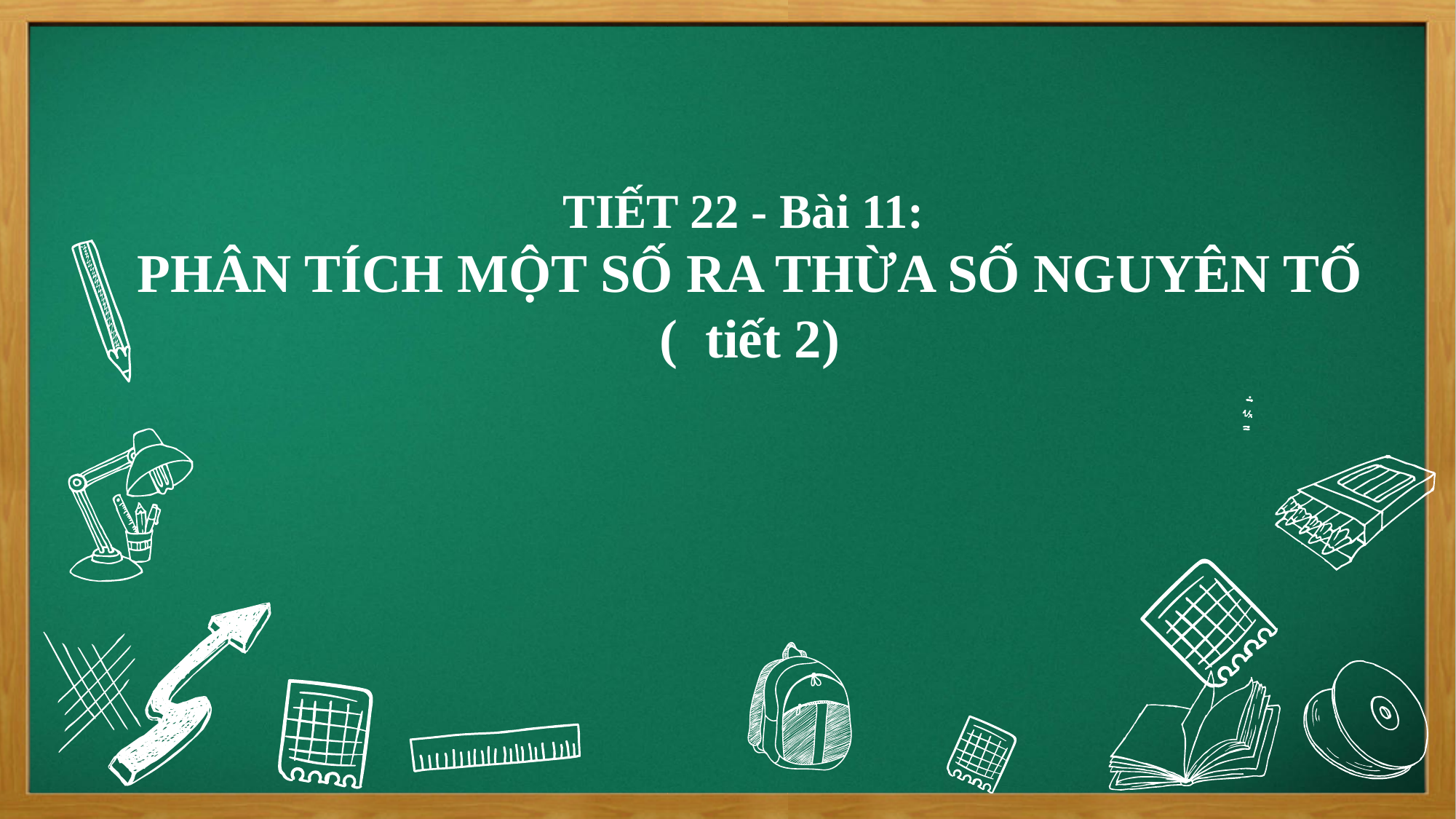

TIẾT 22 - Bài 11:
PHÂN TÍCH MỘT SỐ RA THỪA SỐ NGUYÊN TỐ
(  tiết 2)
点击添加文本

点击添加文本

点击添加文本

点击添加文本